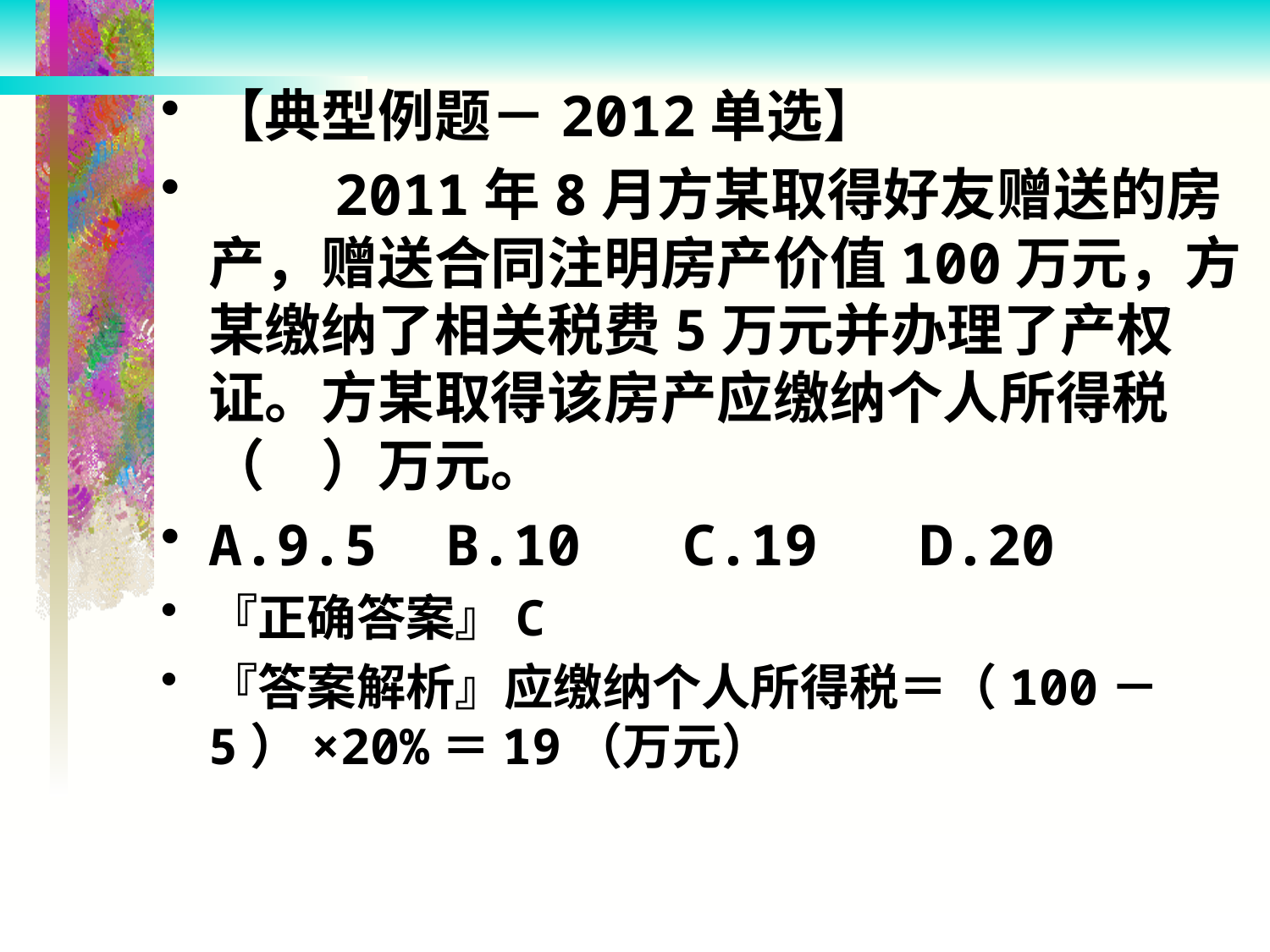

【典型例题－2012单选】
　　2011年8月方某取得好友赠送的房产，赠送合同注明房产价值100万元，方某缴纳了相关税费5万元并办理了产权证。方某取得该房产应缴纳个人所得税（　）万元。
A.9.5  B.10   C.19   D.20
『正确答案』C
『答案解析』应缴纳个人所得税＝（100－5）×20%＝19（万元）